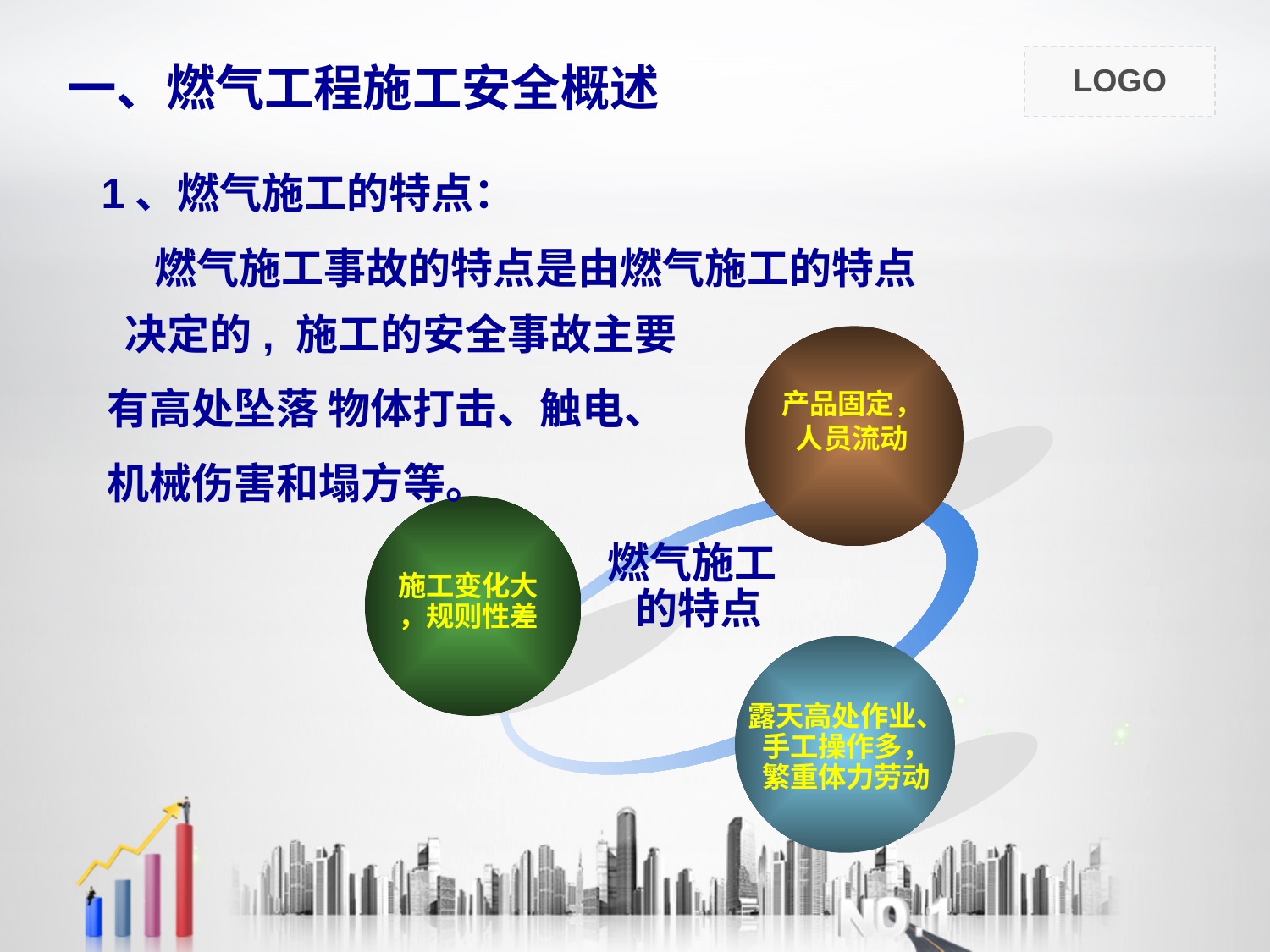

# 一、燃气工程施工安全概述

  1、燃气施工的特点：
       燃气施工事故的特点是由燃气施工的特点决定的, 施工的安全事故主要
  有高处坠落 物体打击、触电、
  机械伤害和塌方等。

产品固定，
人员流动

 燃气施工 的特点
施工变化大
，规则性差

露天高处作业、
手工操作多，
繁重体力劳动

4